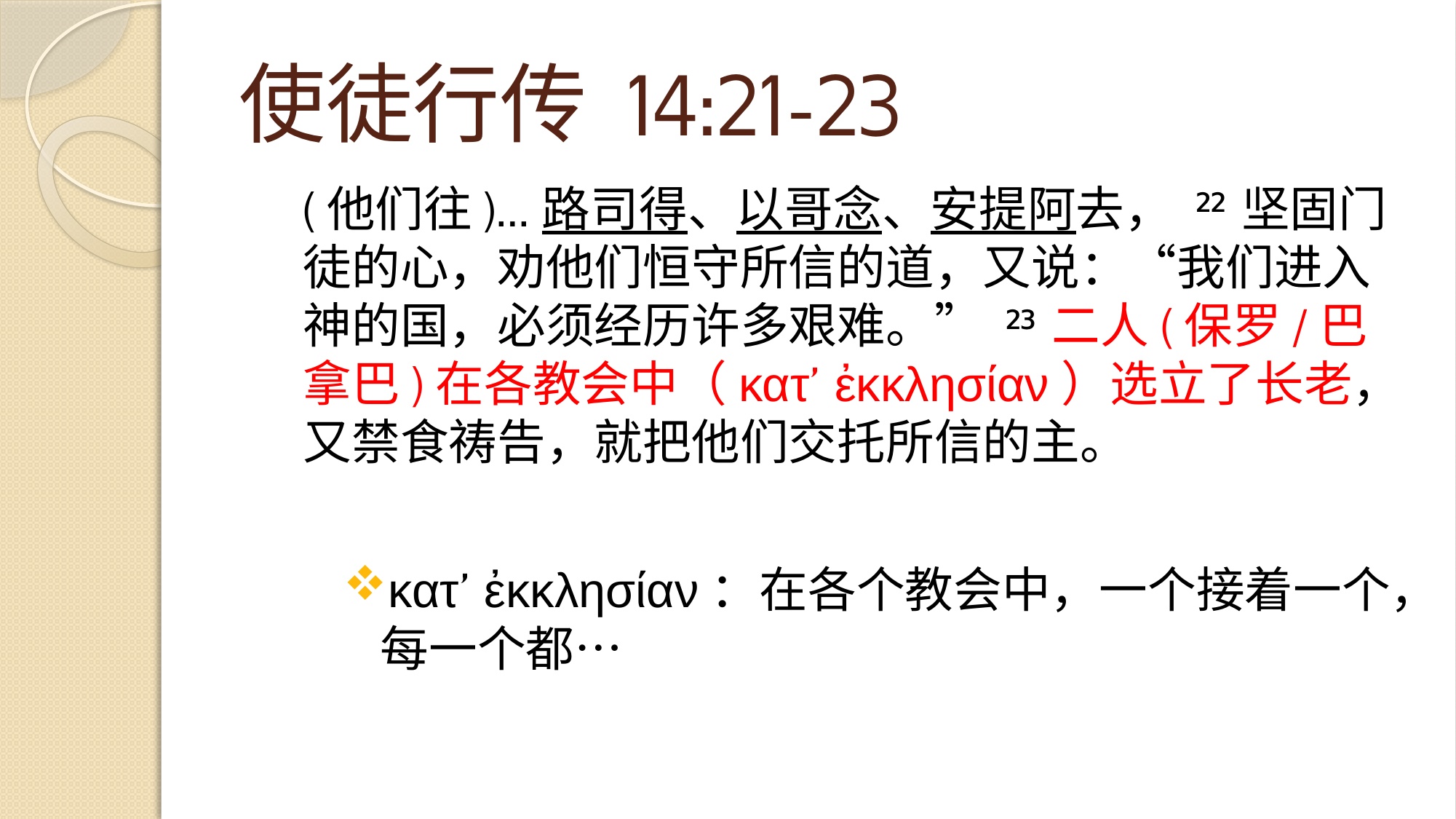

# 使徒行传 14:21-23
(他们往)…路司得、以哥念、安提阿去， 22 坚固门徒的心，劝他们恒守所信的道，又说：“我们进入神的国，必须经历许多艰难。” 23 二人(保罗/巴拿巴)在各教会中（κατ’ ἐκκλησίαν）选立了长老，又禁食祷告，就把他们交托所信的主。

κατ’ ἐκκλησίαν：在各个教会中，一个接着一个，每一个都…